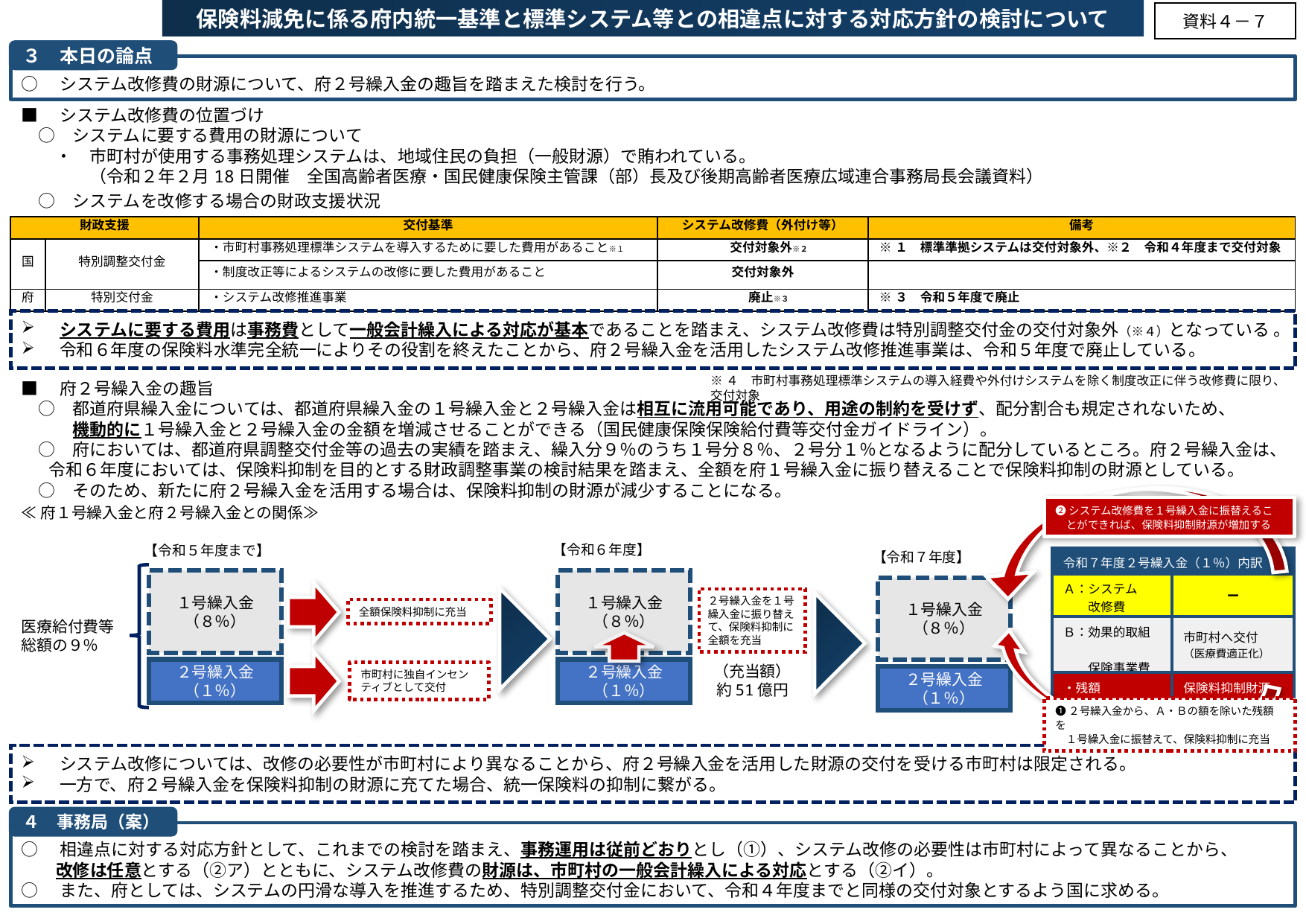

保険料減免に係る府内統一基準と標準システム等との相違点に対する対応方針の検討について
資料４－７
３　本日の論点
○　システム改修費の財源について、府２号繰入金の趣旨を踏まえた検討を行う。
■　システム改修費の位置づけ
　○　システムに要する費用の財源について
　　・　市町村が使用する事務処理システムは、地域住民の負担（一般財源）で賄われている。
　　　　（令和２年２月18日開催　全国高齢者医療・国民健康保険主管課（部）長及び後期高齢者医療広域連合事務局長会議資料）

　○　システムを改修する場合の財政支援状況

| 財政支援 |  | 交付基準 | システム改修費（外付け等） | 備考 |
| --- | --- | --- | --- | --- |
| 国 | 特別調整交付金 | ・市町村事務処理標準システムを導入するために要した費用があること※１ | 交付対象外※２ | ※１　標準準拠システムは交付対象外、※２　令和４年度まで交付対象 |
| 国 |  | ・制度改正等によるシステムの改修に要した費用があること | 交付対象外 |  |
| 府 | 特別交付金 | ・システム改修推進事業 | 廃止※３ | ※３　令和５年度で廃止 |
　システムに要する費用は事務費として一般会計繰入による対応が基本であることを踏まえ、システム改修費は特別調整交付金の交付対象外（※４）となっている 。
　令和６年度の保険料水準完全統一によりその役割を終えたことから、府２号繰入金を活用したシステム改修推進事業は、令和５年度で廃止している。
※４　市町村事務処理標準システムの導入経費や外付けシステムを除く制度改正に伴う改修費に限り、交付対象
■　府２号繰入金の趣旨
　○　都道府県繰入金については、都道府県繰入金の１号繰入金と２号繰入金は相互に流用可能であり、用途の制約を受けず、配分割合も規定されないため、
　　　機動的に１号繰入金と２号繰入金の金額を増減させることができる（国民健康保険保険給付費等交付金ガイドライン）。
　○　府においては、都道府県調整交付金等の過去の実績を踏まえ、繰入分９％のうち１号分８％、２号分１％となるように配分しているところ。府２号繰入金は、
      令和６年度においては、保険料抑制を目的とする財政調整事業の検討結果を踏まえ、全額を府１号繰入金に振り替えることで保険料抑制の財源としている。
　○　そのため、新たに府２号繰入金を活用する場合は、保険料抑制の財源が減少することになる。

❷システム改修費を１号繰入金に振替えるこ
　とができれば、保険料抑制財源が増加する
≪府１号繰入金と府２号繰入金との関係≫
【令和６年度】
【令和５年度まで】
【令和７年度】
| 令和７年度２号繰入金（１％）内訳 |  |
| --- | --- |
| Ａ：システム 　　改修費 | ー |
| Ｂ：効果的取組　 　　保険事業費 | 市町村へ交付 （医療費適正化） |
| ・残額 | 保険料抑制財源 |

１号繰入金
（８％）

全額保険料抑制に充当
医療給付費等
総額の９％

２号繰入金
（１％）
市町村に独自インセンティブとして交付
１号繰入金
（８％）
２号繰入金
（１％）
１号繰入金
（８％）
２号繰入金
（１％）

２号繰入金を１号繰入金に振り替えて、保険料抑制に全額を充当

（充当額）
約51億円
❶２号繰入金から、Ａ・Ｂの額を除いた残額を
　１号繰入金に振替えて、保険料抑制に充当
　システム改修については、改修の必要性が市町村により異なることから、府２号繰入金を活用した財源の交付を受ける市町村は限定される。
　一方で、府２号繰入金を保険料抑制の財源に充てた場合、統一保険料の抑制に繋がる。
４　事務局（案）
○　相違点に対する対応方針として、これまでの検討を踏まえ、事務運用は従前どおりとし（①）、システム改修の必要性は市町村によって異なることから、
　　改修は任意とする（②ア）とともに、システム改修費の財源は、市町村の一般会計繰入による対応とする（②イ）。
○　また、府としては、システムの円滑な導入を推進するため、特別調整交付金において、令和４年度までと同様の交付対象とするよう国に求める。